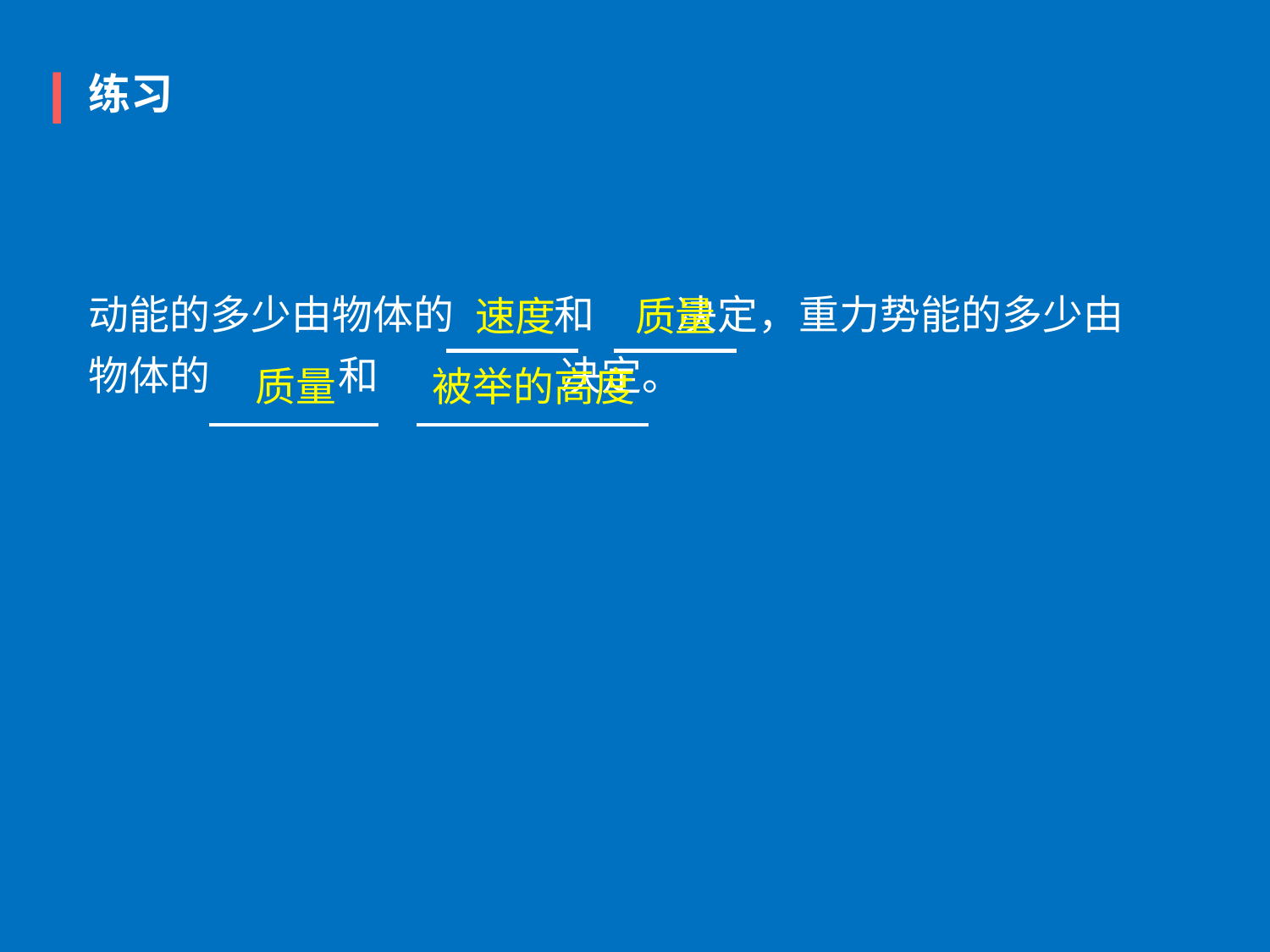

练习

动能的多少由物体的           和         决定，重力势能的多少由
物体的              和                    决定。
速度
质量
质量
被举的高度